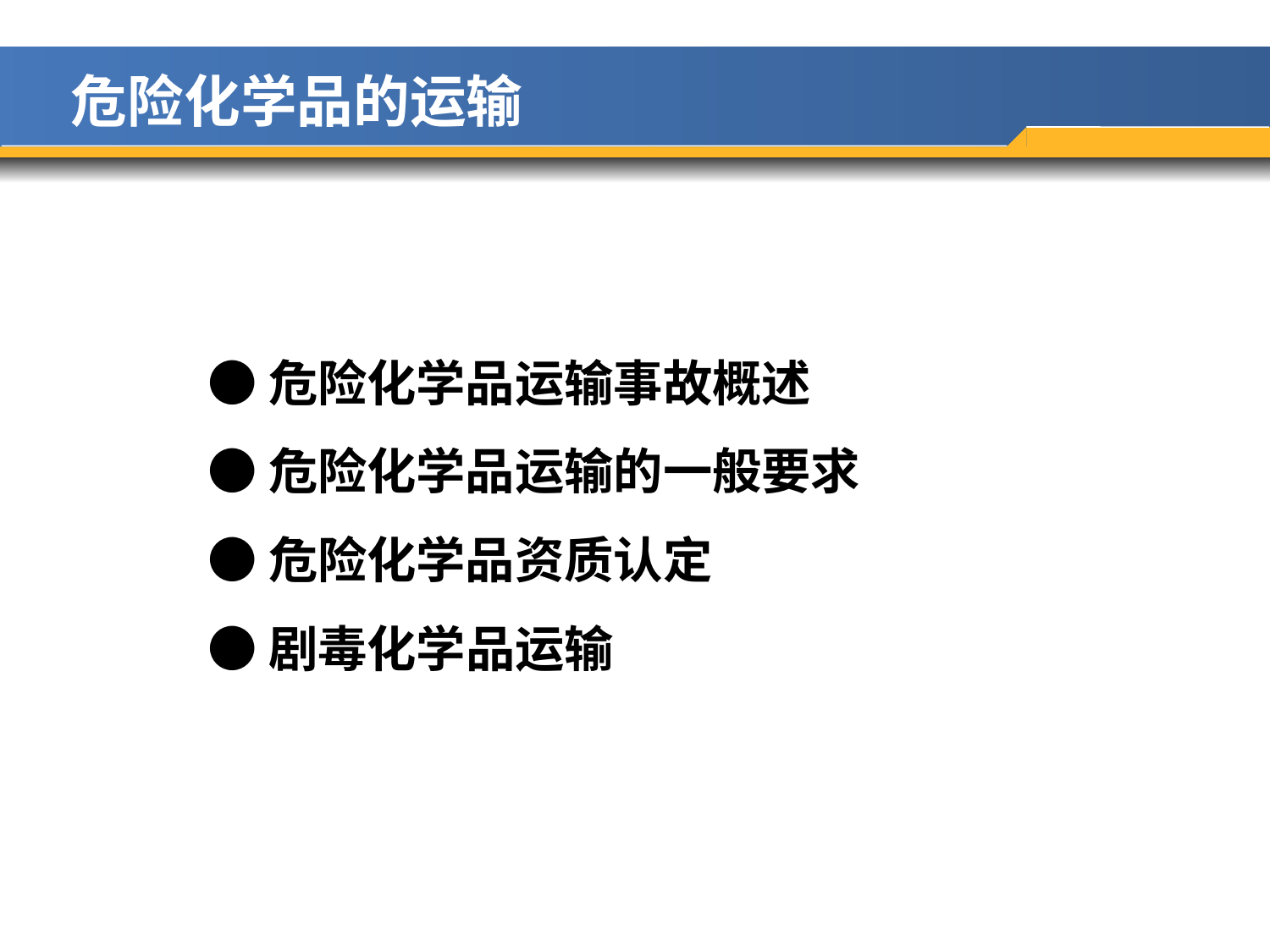

危险化学品的运输

●危险化学品运输事故概述
●危险化学品运输的一般要求
●危险化学品资质认定
●剧毒化学品运输